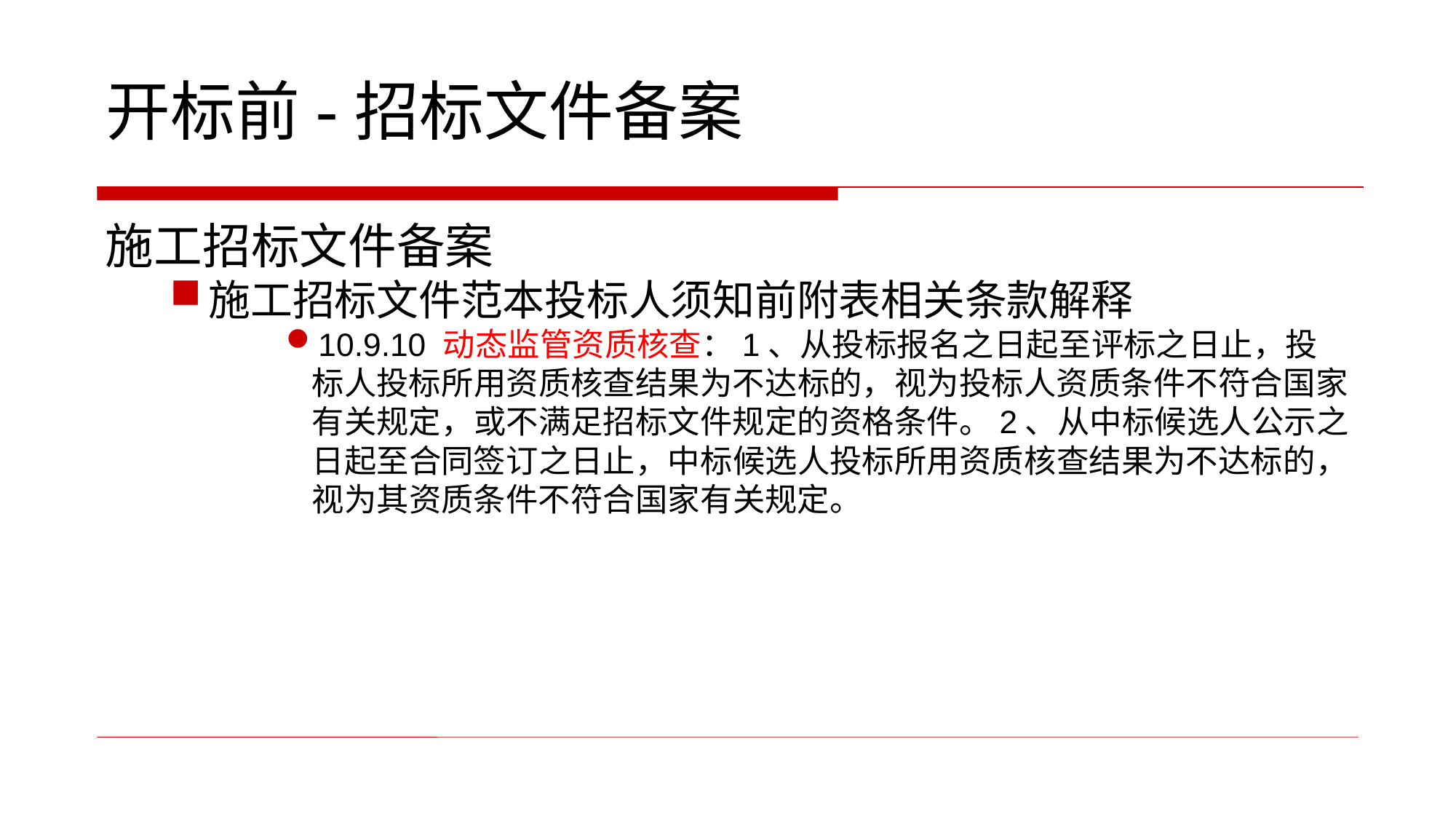

开标前-招标文件备案
施工招标文件备案
施工招标文件范本投标人须知前附表相关条款解释
10.9.10 动态监管资质核查：1、从投标报名之日起至评标之日止，投标人投标所用资质核查结果为不达标的，视为投标人资质条件不符合国家有关规定，或不满足招标文件规定的资格条件。2、从中标候选人公示之日起至合同签订之日止，中标候选人投标所用资质核查结果为不达标的，视为其资质条件不符合国家有关规定。